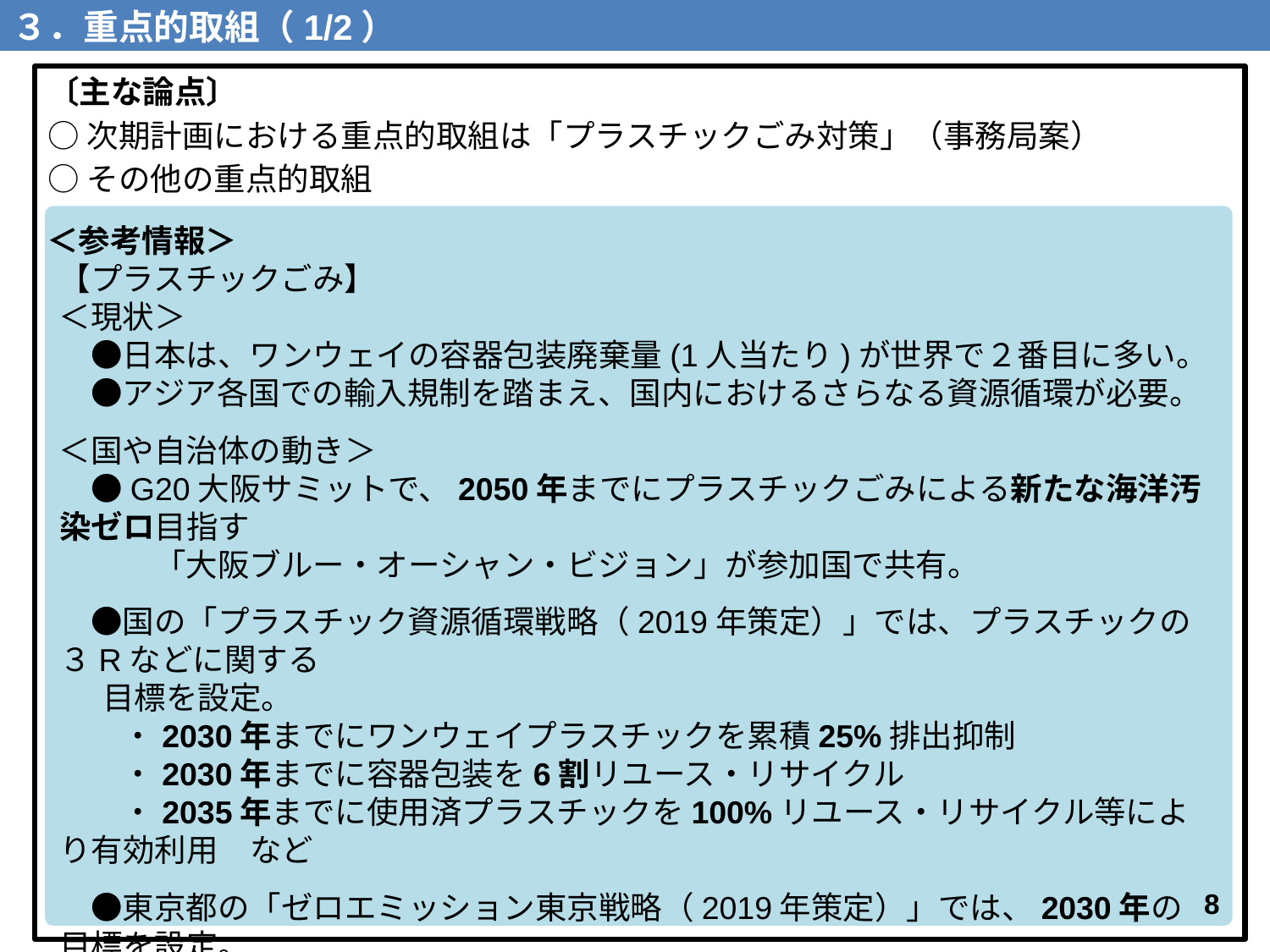

３．重点的取組（1/2）
〔主な論点〕
○次期計画における重点的取組は「プラスチックごみ対策」（事務局案）
○その他の重点的取組

＜参考情報＞
【プラスチックごみ】
＜現状＞
　●日本は、ワンウェイの容器包装廃棄量(1人当たり)が世界で２番目に多い。
　●アジア各国での輸入規制を踏まえ、国内におけるさらなる資源循環が必要。

＜国や自治体の動き＞
　●G20大阪サミットで、2050年までにプラスチックごみによる新たな海洋汚染ゼロ目指す
　　　「大阪ブルー・オーシャン・ビジョン」が参加国で共有。

　●国の「プラスチック資源循環戦略（2019年策定）」では、プラスチックの３Rなどに関する
     目標を設定。
　　・2030年までにワンウェイプラスチックを累積25%排出抑制
　　・2030年までに容器包装を6割リユース・リサイクル
　　・2035年までに使用済プラスチックを100%リユース・リサイクル等により有効利用　など

　●東京都の「ゼロエミッション東京戦略（2019年策定）」では、2030年の目標を設定。
　　・ワンウェイプラスチック累積25%削減
　　・家庭と大規模オフィスからの廃プラスチック焼却量40%削減
8